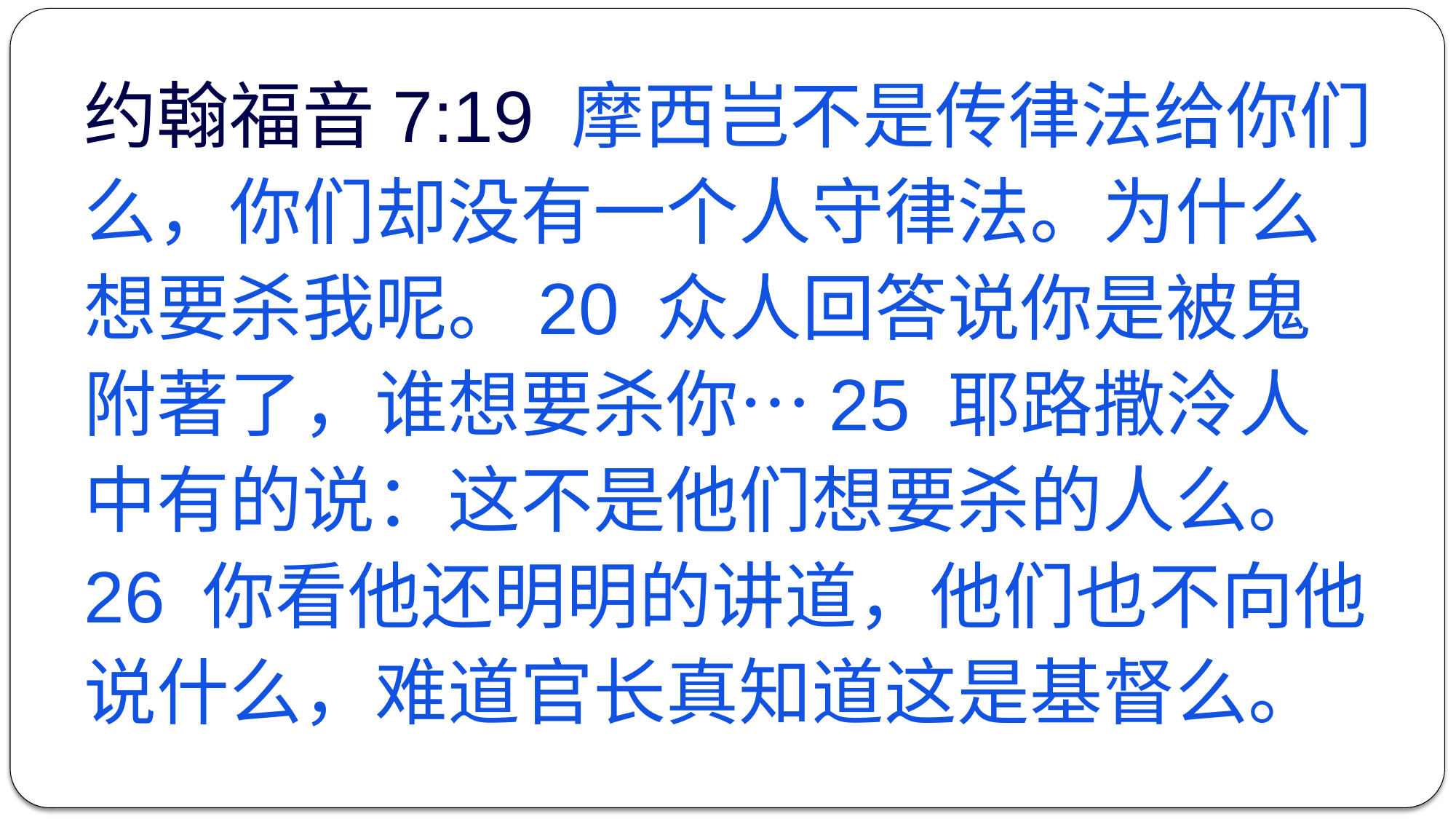

约翰福音7:19 摩西岂不是传律法给你们么，你们却没有一个人守律法。为什么想要杀我呢。20 众人回答说你是被鬼附著了，谁想要杀你…25 耶路撒泠人中有的说：这不是他们想要杀的人么。26 你看他还明明的讲道，他们也不向他说什么，难道官长真知道这是基督么。